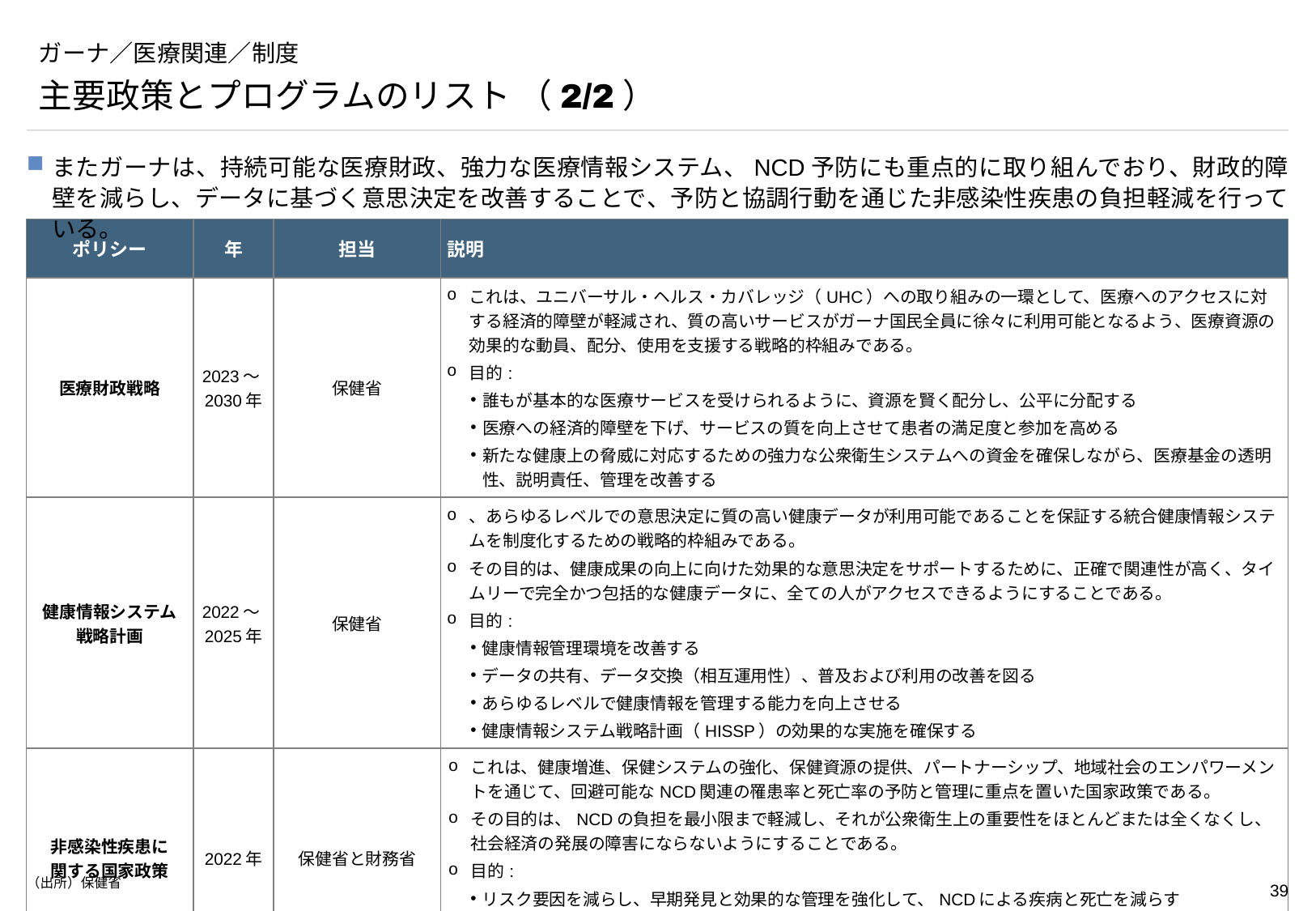

# ガーナ／医療関連／制度
主要政策とプログラムのリスト （2/2）
またガーナは、持続可能な医療財政、強力な医療情報システム、NCD予防にも重点的に取り組んでおり、財政的障壁を減らし、データに基づく意思決定を改善することで、予防と協調行動を通じた非感染性疾患の負担軽減を行っている。
| ポリシー | 年 | 担当 | 説明 |
| --- | --- | --- | --- |
| 医療財政戦略 | 2023～2030年 | 保健省 | これは、ユニバーサル・ヘルス・カバレッジ（UHC）への取り組みの一環として、医療へのアクセスに対する経済的障壁が軽減され、質の高いサービスがガーナ国民全員に徐々に利用可能となるよう、医療資源の効果的な動員、配分、使用を支援する戦略的枠組みである。 目的: 誰もが基本的な医療サービスを受けられるように、資源を賢く配分し、公平に分配する 医療への経済的障壁を下げ、サービスの質を向上させて患者の満足度と参加を高める 新たな健康上の脅威に対応するための強力な公衆衛生システムへの資金を確保しながら、医療基金の透明性、説明責任、管理を改善する |
| 健康情報システム 戦略計画 | 2022～2025年 | 保健省 | 、あらゆるレベルでの意思決定に質の高い健康データが利用可能であることを保証する統合健康情報システムを制度化するための戦略的枠組みである。 その目的は、健康成果の向上に向けた効果的な意思決定をサポートするために、正確で関連性が高く、タイムリーで完全かつ包括的な健康データに、全ての人がアクセスできるようにすることである。 目的: 健康情報管理環境を改善する データの共有、データ交換（相互運用性）、普及および利用の改善を図る あらゆるレベルで健康情報を管理する能力を向上させる 健康情報システム戦略計画（HISSP）の効果的な実施を確保する |
| 非感染性疾患に 関する国家政策 | 2022年 | 保健省と財務省 | これは、健康増進、保健システムの強化、保健資源の提供、パートナーシップ、地域社会のエンパワーメントを通じて、回避可能なNCD関連の罹患率と死亡率の予防と管理に重点を置いた国家政策である。 その目的は、NCDの負担を最小限まで軽減し、それが公衆衛生上の重要性をほとんどまたは全くなくし、社会経済の発展の障害にならないようにすることである。 目的: リスク要因を減らし、早期発見と効果的な管理を強化して、NCDによる疾病と死亡を減らす 保健システムを強化し、多部門間の連携を促進し、効果的なNCDの予防と管理のための持続可能な資金とリソースを確保する |
（出所）保健省